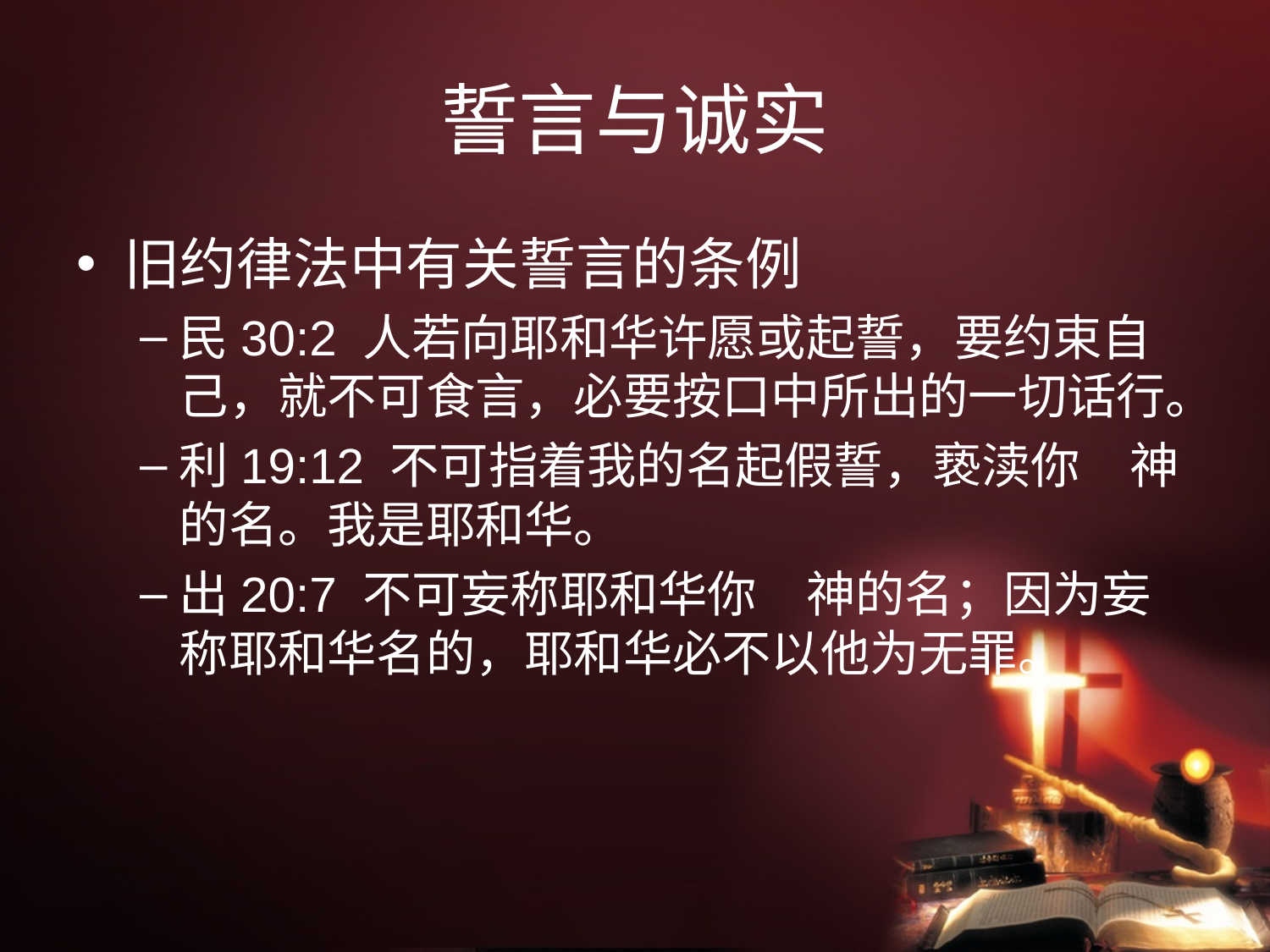

# 誓言与诚实
旧约律法中有关誓言的条例
民30:2 人若向耶和华许愿或起誓，要约束自己，就不可食言，必要按口中所出的一切话行。
利19:12 不可指着我的名起假誓，亵渎你　神的名。我是耶和华。
出20:7 不可妄称耶和华你　神的名；因为妄称耶和华名的，耶和华必不以他为无罪。